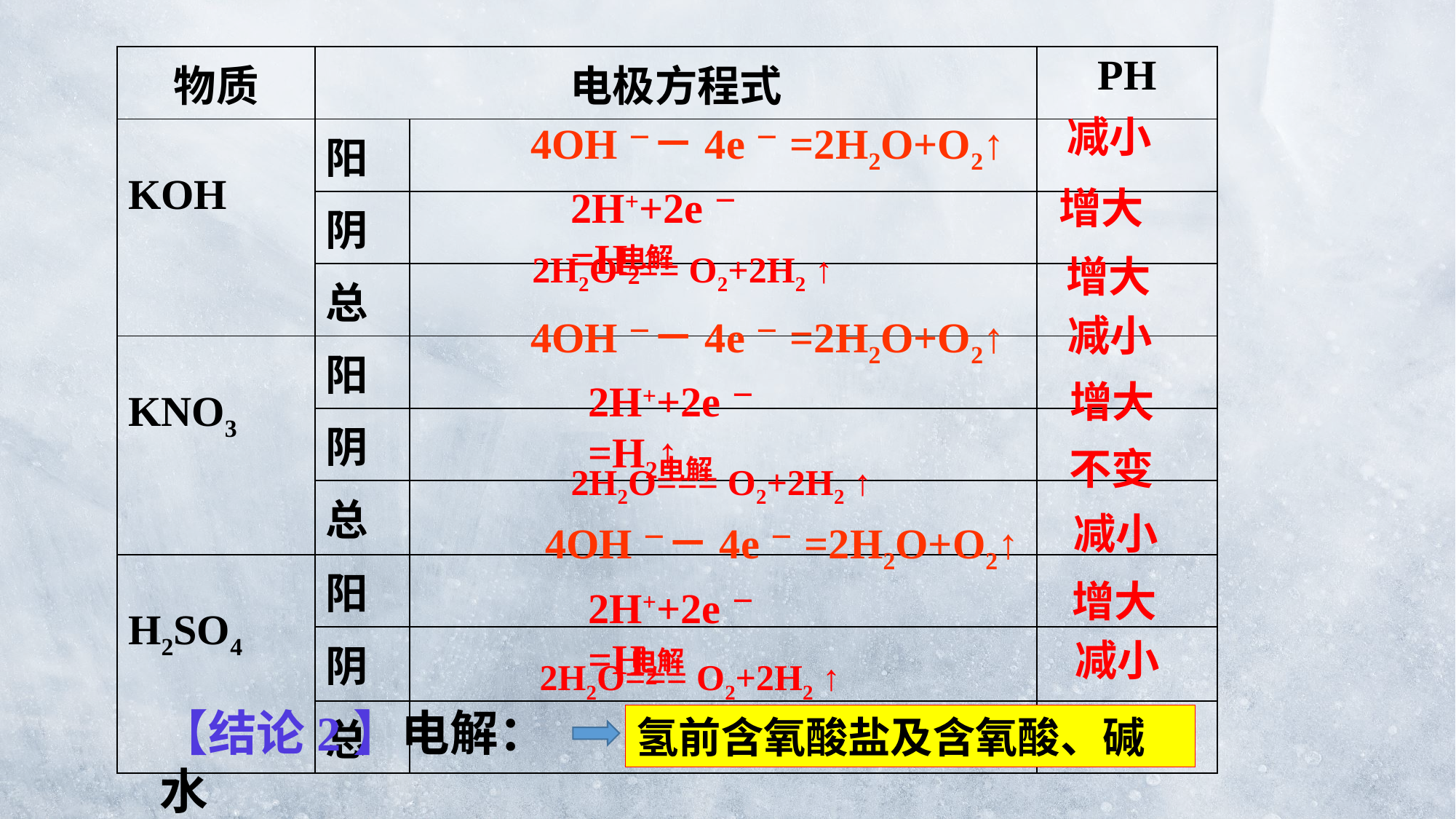

| 物质 | 电极方程式 |  | PH |
| --- | --- | --- | --- |
| KOH | 阳 |  |  |
|  | 阴 |  |  |
|  | 总 |  |  |
| KNO3 | 阳 |  |  |
|  | 阴 |  |  |
|  | 总 |  |  |
| H2SO4 | 阳 |  |  |
|  | 阴 |  |  |
|  | 总 |  |  |
减小
4OH－－4e－=2H2O+O2↑
2H++2e－=H2↑
增大
电解
2H2O=== O2+2H2 ↑
增大
减小
4OH－－4e－=2H2O+O2↑
2H++2e－=H2↑
增大
不变
电解
2H2O=== O2+2H2 ↑
减小
4OH－－4e－=2H2O+O2↑
增大
2H++2e－=H2↑
减小
电解
2H2O=== O2+2H2 ↑
【结论2】电解：水
氢前含氧酸盐及含氧酸、碱